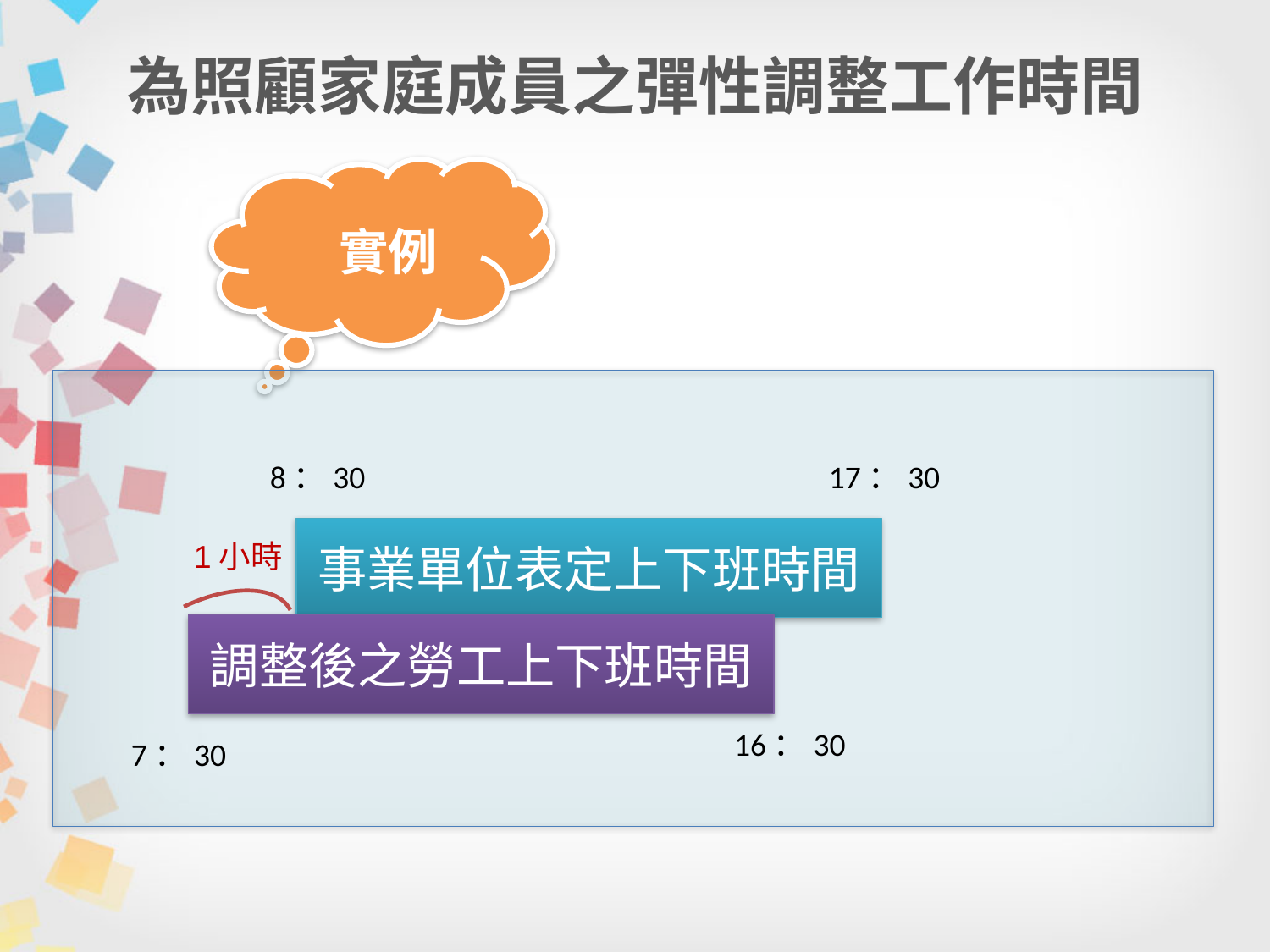

# 為照顧家庭成員之彈性調整工作時間
實例

8：30
17：30
事業單位表定上下班時間
1小時

調整後之勞工上下班時間
16：30
7：30